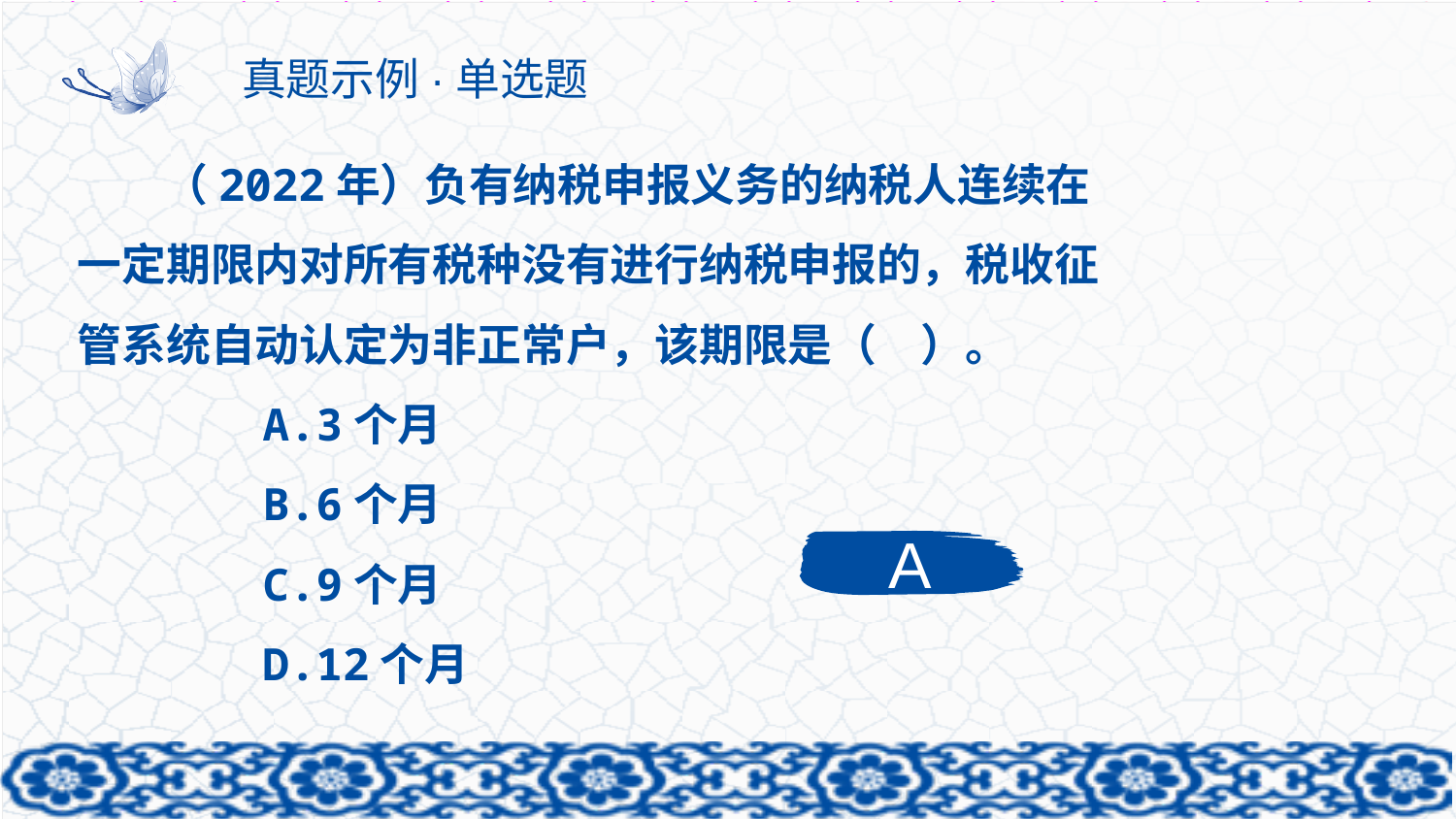

# 真题示例·单选题
（2022年）负有纳税申报义务的纳税人连续在一定期限内对所有税种没有进行纳税申报的，税收征管系统自动认定为非正常户，该期限是（　）。
　　A.3个月
　　B.6个月
　　C.9个月
　　D.12个月

A